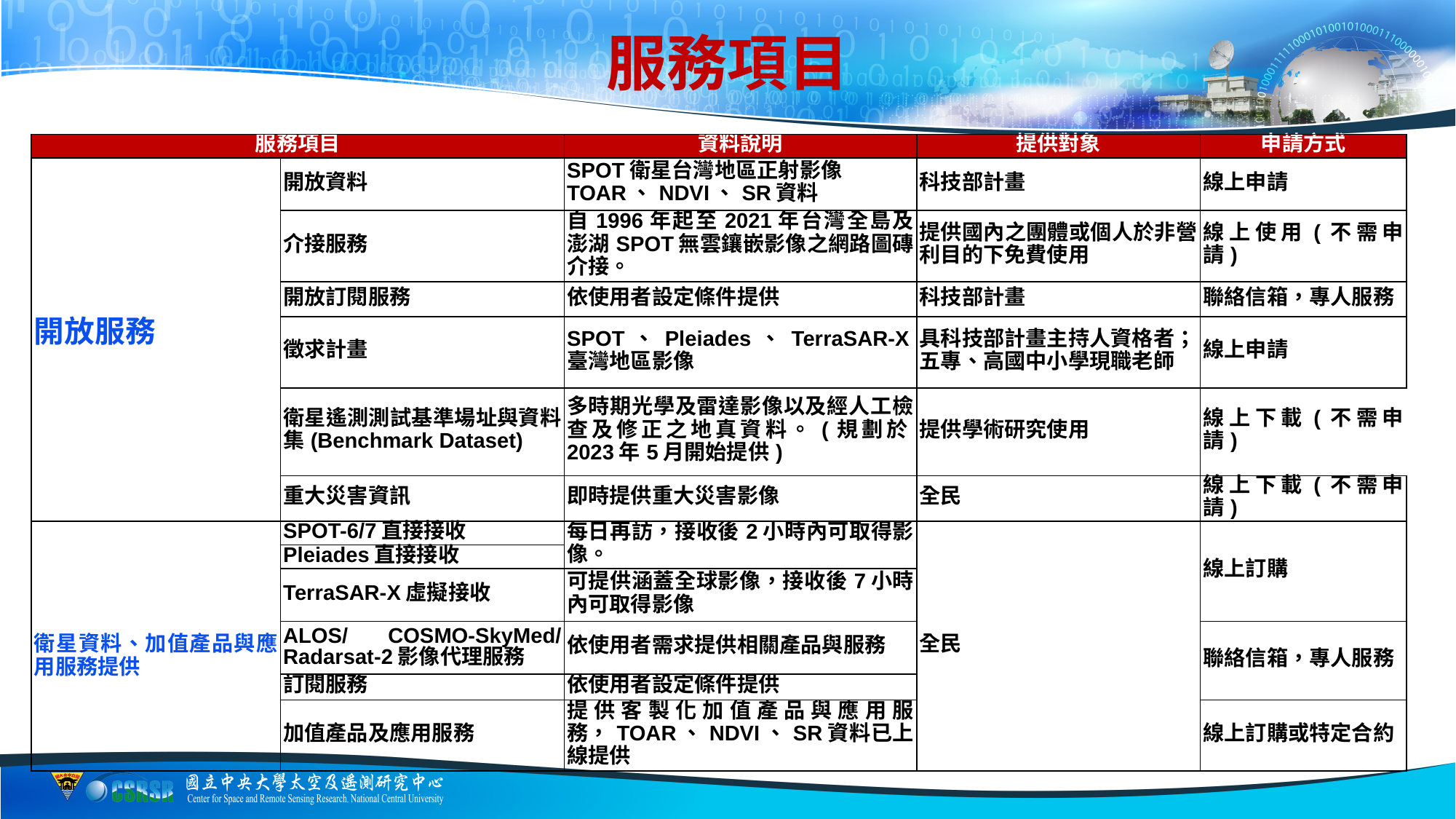

# 服務項目
| 服務項目 |  | 資料說明 | 提供對象 | 申請方式 |
| --- | --- | --- | --- | --- |
| 開放服務 | 開放資料 | SPOT衛星台灣地區正射影像 TOAR、NDVI、SR資料 | 科技部計畫 | 線上申請 |
|  | 介接服務 | 自1996年起至2021年台灣全島及澎湖SPOT無雲鑲嵌影像之網路圖磚介接。 | 提供國內之團體或個人於非營利目的下免費使用 | 線上使用(不需申請) |
|  | 開放訂閱服務 | 依使用者設定條件提供 | 科技部計畫 | 聯絡信箱，專人服務 |
|  | 徵求計畫 | SPOT、Pleiades、TerraSAR-X臺灣地區影像 | 具科技部計畫主持人資格者； 五專、高國中小學現職老師 | 線上申請 |
|  | 衛星遙測測試基準場址與資料集(Benchmark Dataset) | 多時期光學及雷達影像以及經人工檢查及修正之地真資料。(規劃於2023年5月開始提供) | 提供學術研究使用 | 線上下載(不需申請) |
|  | 重大災害資訊 | 即時提供重大災害影像 | 全民 | 線上下載(不需申請) |
| 衛星資料、加值產品與應用服務提供 | SPOT-6/7直接接收 | 每日再訪，接收後2小時內可取得影像。 | 全民 | 線上訂購 |
|  | Pleiades直接接收 |  |  |  |
|  | TerraSAR-X虛擬接收 | 可提供涵蓋全球影像，接收後7小時內可取得影像 |  |  |
|  | ALOS/ COSMO-SkyMed/ Radarsat-2影像代理服務 | 依使用者需求提供相關產品與服務 |  | 聯絡信箱，專人服務 |
|  | 訂閱服務 | 依使用者設定條件提供 |  |  |
|  | 加值產品及應用服務 | 提供客製化加值產品與應用服務，TOAR、NDVI、SR資料已上線提供 |  | 線上訂購或特定合約 |